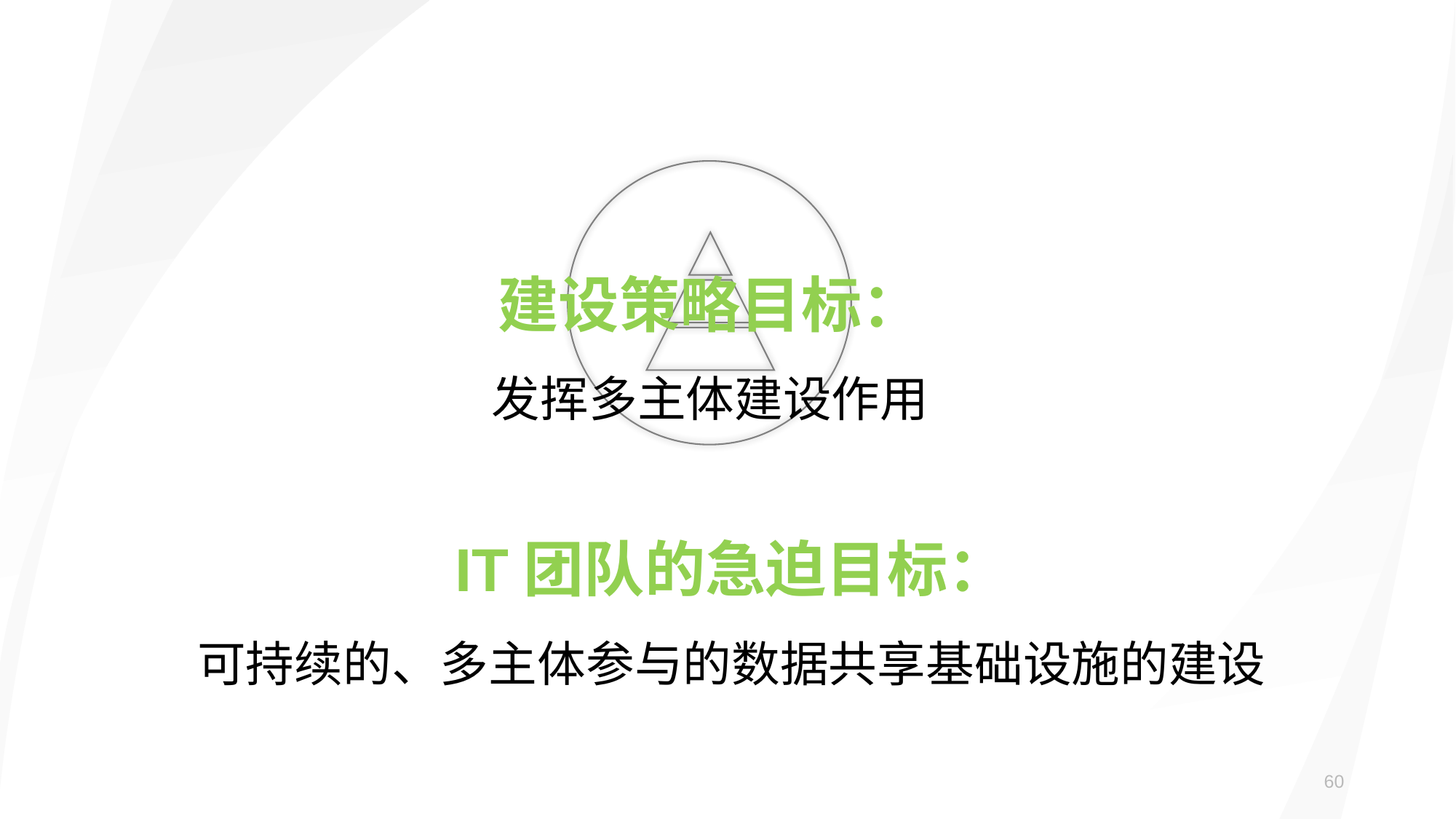

建设策略目标：
发挥多主体建设作用

IT团队的急迫目标：
可持续的、多主体参与的数据共享基础设施的建设
60